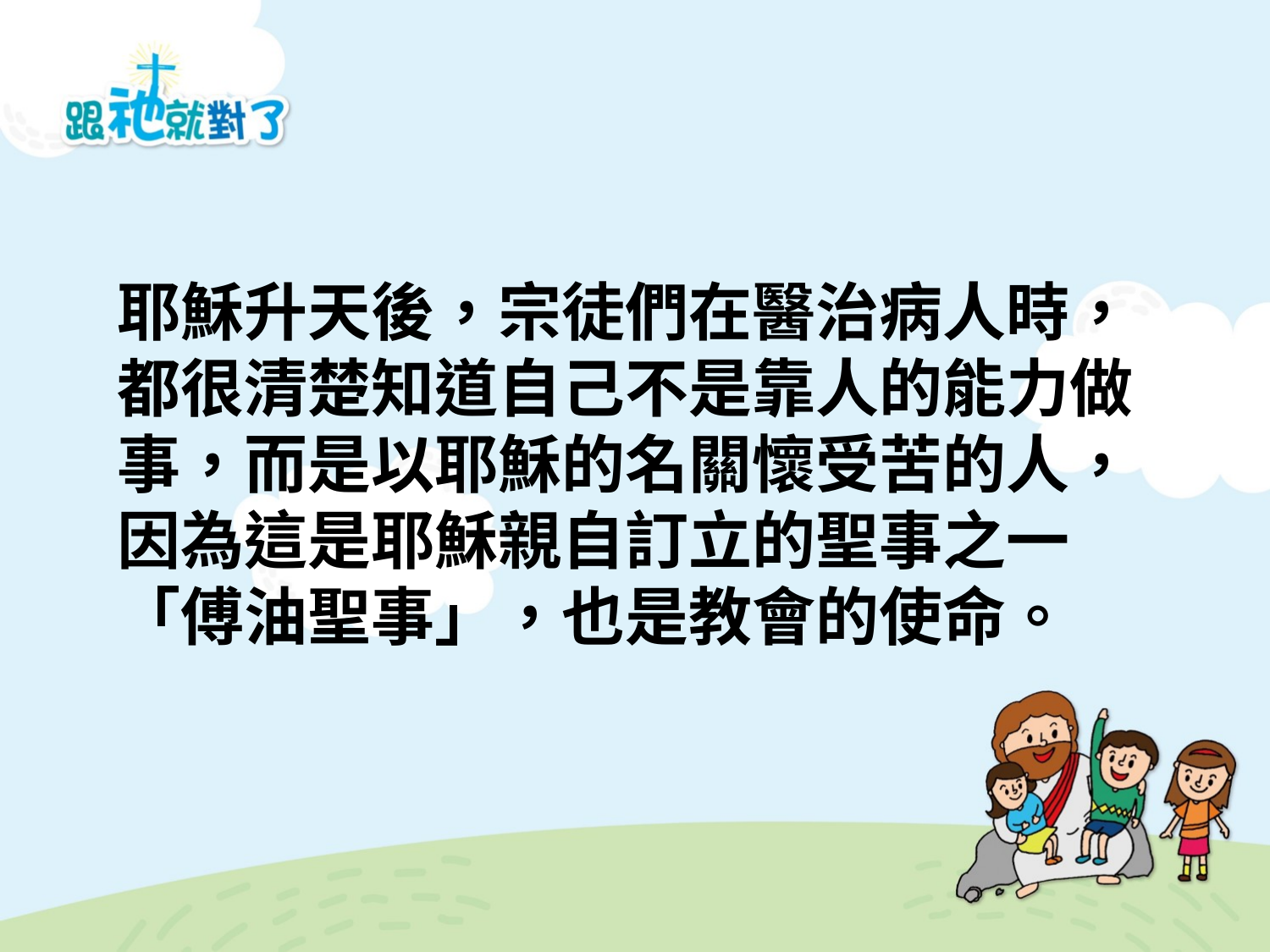

耶穌升天後，宗徒們在醫治病人時，都很清楚知道自己不是靠人的能力做事，而是以耶穌的名關懷受苦的人，因為這是耶穌親自訂立的聖事之一「傅油聖事」，也是教會的使命。